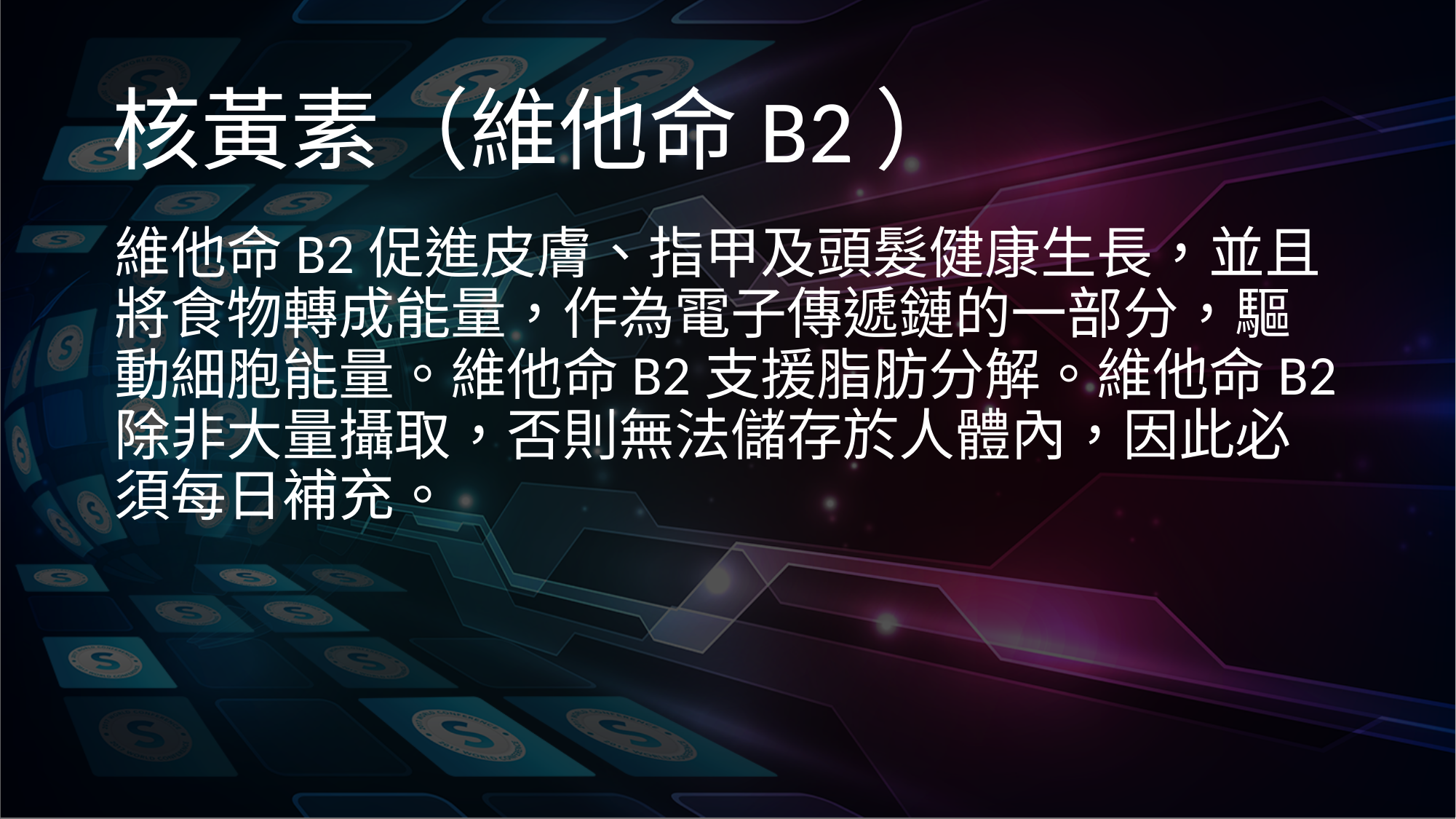

# 核黃素（維他命B2）
維他命B2促進皮膚、指甲及頭髮健康生長，並且將食物轉成能量，作為電子傳遞鏈的一部分，驅動細胞能量。維他命B2支援脂肪分解。維他命B2除非大量攝取，否則無法儲存於人體內，因此必須每日補充。